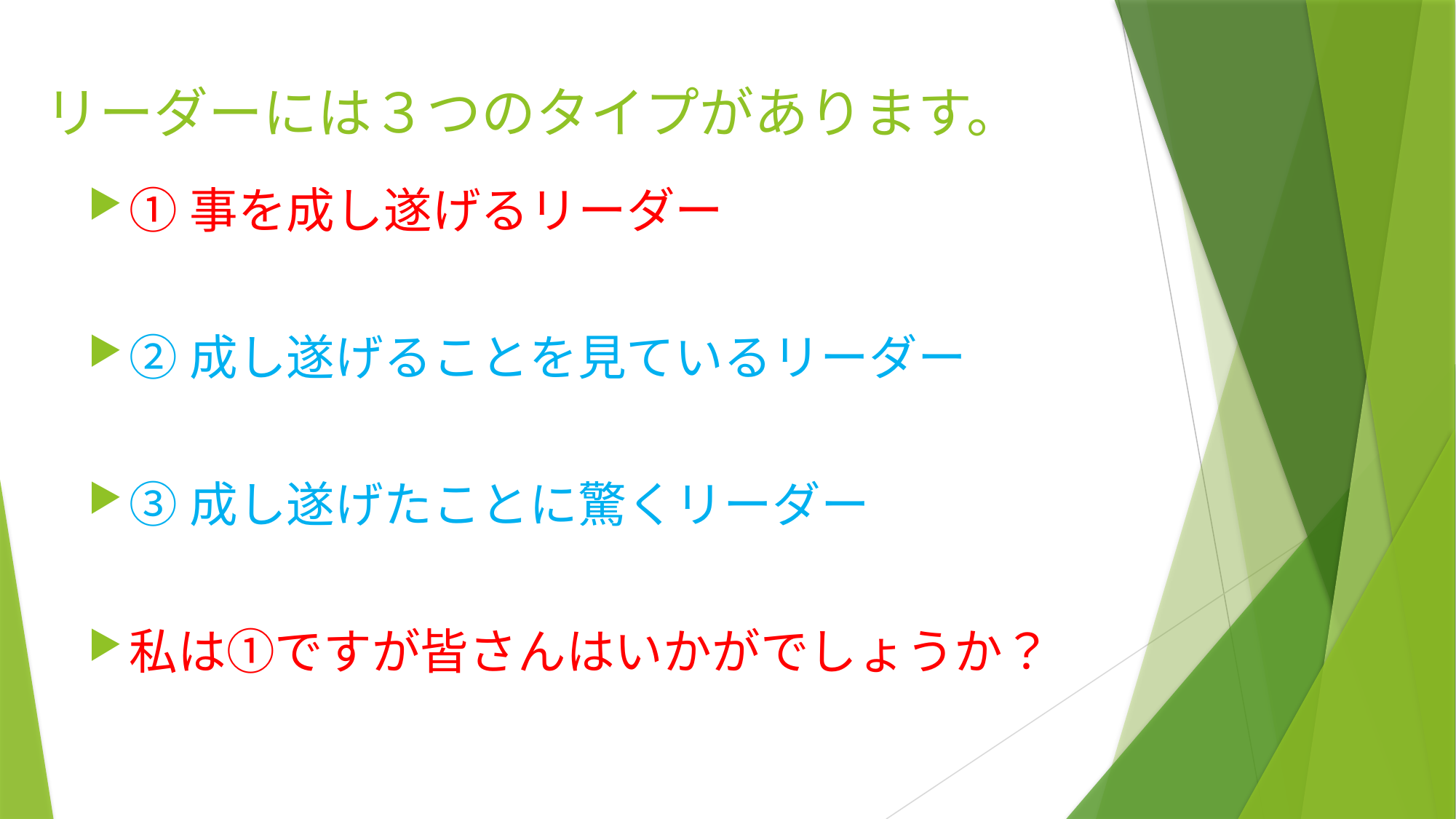

# リーダーには３つのタイプがあります。
①事を成し遂げるリーダー

②成し遂げることを見ているリーダー

③成し遂げたことに驚くリーダー

私は①ですが皆さんはいかがでしょうか？